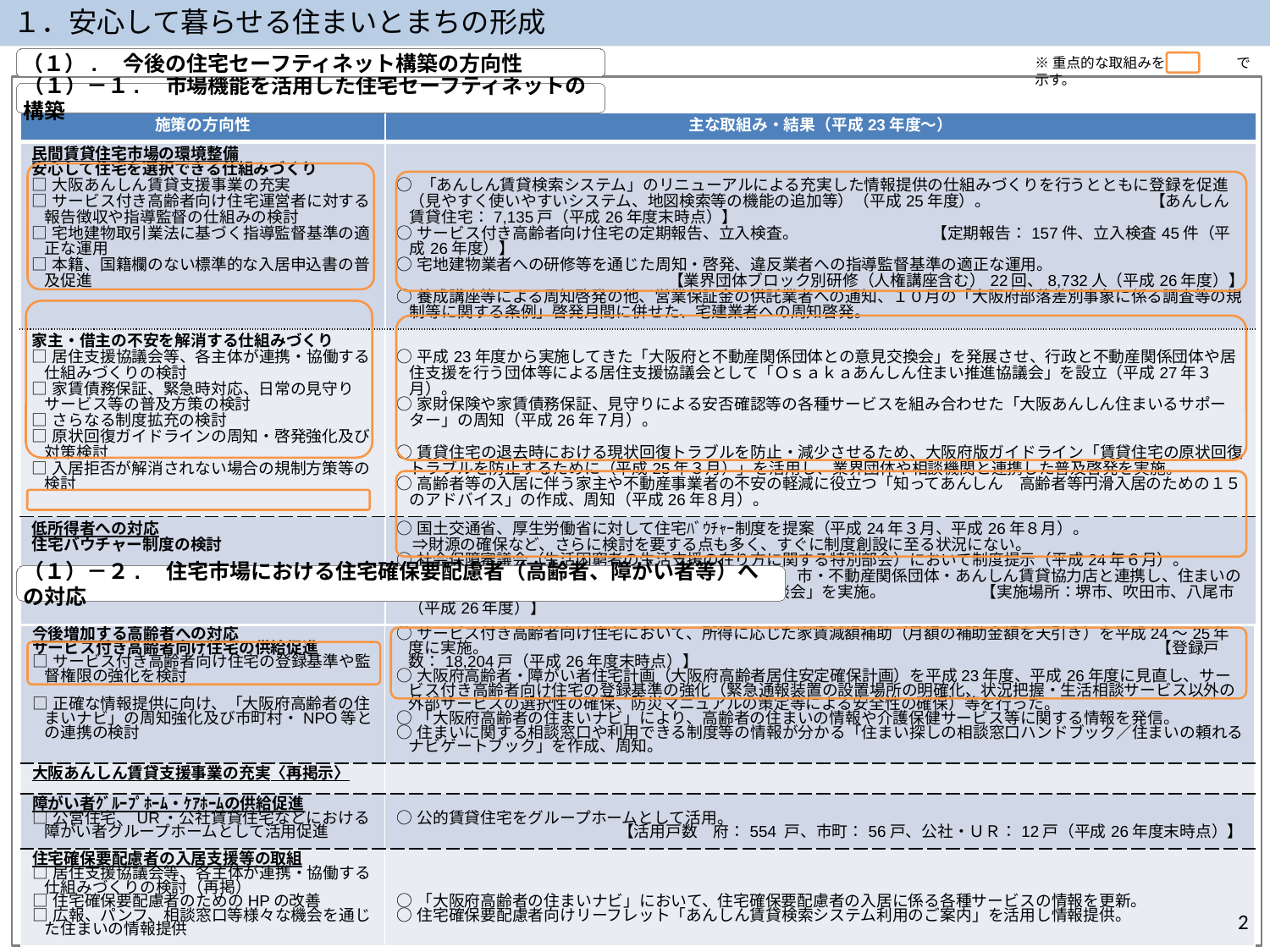

１．安心して暮らせる住まいとまちの形成
※重点的な取組みを　　　　　で示す。

（１）.　今後の住宅セーフティネット構築の方向性

（１）－１.　市場機能を活用した住宅セーフティネットの構築
| 施策の方向性 | 主な取組み・結果（平成23年度～） |
| --- | --- |
| 民間賃貸住宅市場の環境整備 安心して住宅を選択できる仕組みづくり □大阪あんしん賃貸支援事業の充実 □サービス付き高齢者向け住宅運営者に対する報告徴収や指導監督の仕組みの検討 □宅地建物取引業法に基づく指導監督基準の適正な運用 □本籍、国籍欄のない標準的な入居申込書の普及促進 | ○ 「あんしん賃貸検索システム」のリニューアルによる充実した情報提供の仕組みづくりを行うとともに登録を促進（見やすく使いやすいシステム、地図検索等の機能の追加等）（平成25年度）。　　　　　　　　　　【あんしん賃貸住宅：7,135戸（平成26年度末時点）】 ○サービス付き高齢者向け住宅の定期報告、立入検査。　 　　　　 【定期報告：157件、立入検査45件（平成26年度）】 ○宅地建物業者への研修等を通じた周知・啓発、違反業者への指導監督基準の適正な運用。 【業界団体ブロック別研修（人権講座含む）22回、8,732人（平成26年度）】 ○養成講座等による周知啓発の他、営業保証金の供託業者への通知、１０月の「大阪府部落差別事象に係る調査等の規制等に関する条例」啓発月間に併せた、宅建業者への周知啓発。 |
| 家主・借主の不安を解消する仕組みづくり □居住支援協議会等、各主体が連携・協働する仕組みづくりの検討 □家賃債務保証、緊急時対応、日常の見守りサービス等の普及方策の検討 □さらなる制度拡充の検討 □原状回復ガイドラインの周知・啓発強化及び対策検討 □入居拒否が解消されない場合の規制方策等の検討 | ○平成23年度から実施してきた「大阪府と不動産関係団体との意見交換会」を発展させ、行政と不動産関係団体や居住支援を行う団体等による居住支援協議会として「Ｏｓａｋａあんしん住まい推進協議会」を設立（平成27年３月）。 ○家財保険や家賃債務保証、見守りによる安否確認等の各種サービスを組み合わせた「大阪あんしん住まいるサポーター」の周知（平成26年７月）。 ○賃貸住宅の退去時における現状回復トラブルを防止・減少させるため、大阪府版ガイドライン「賃貸住宅の原状回復トラブルを防止するために（平成25年３月）」を活用し、業界団体や相談機関と連携した普及啓発を実施。 ○高齢者等の入居に伴う家主や不動産事業者の不安の軽減に役立つ「知ってあんしん　高齢者等円滑入居のための１５のアドバイス」の作成、周知（平成26年８月）。 |
| 低所得者への対応 住宅バウチャー制度の検討 | ○国土交通省、厚生労働省に対して住宅ﾊﾞｳﾁｬｰ制度を提案（平成24年３月、平成26年８月）。 　⇒財源の確保など、さらに検討を要する点も多く、すぐに制度創設に至る状況にない。 ○社会保障審議会（生活困窮者の生活支援の在り方に関する特別部会）において制度提示（平成24年６月）。 ○低所得者が住まいを確保できるための取組みとして、市・不動産関係団体・あんしん賃貸協力店と連携し、住まいの相談と低廉な家賃の住宅を紹介する「住まい探し相談会」を実施。　　　　　　【実施場所：堺市、吹田市、八尾市（平成26年度）】 |

（１）－２.　住宅市場における住宅確保要配慮者（高齢者、障がい者等）への対応
| 施策の方向性 | 主な取組み・結果（平成23年度～） |
| --- | --- |
| 今後増加する高齢者への対応 サービス付き高齢者向け住宅の供給促進 □サービス付き高齢者向け住宅の登録基準や監督権限の強化を検討 □正確な情報提供に向け、「大阪府高齢者の住まいナビ」の周知強化及び市町村・NPO等との連携の検討 | ○サービス付き高齢者向け住宅において、所得に応じた家賃減額補助（月額の補助金額を天引き）を平成24～25年度に実施。　　　　　　　　　　　　　　　　　　　　　　　　　　　　　　　　　　　　　　　　　　【登録戸数：18,204戸（平成26年度末時点）】 ○大阪府高齢者・障がい者住宅計画（大阪府高齢者居住安定確保計画）を平成23年度、平成26年度に見直し、サービス付き高齢者向け住宅の登録基準の強化（緊急通報装置の設置場所の明確化、状況把握・生活相談サービス以外の外部サービスの選択性の確保、防災マニュアルの策定等による安全性の確保）等を行った。 ○「大阪府高齢者の住まいナビ」により、高齢者の住まいの情報や介護保健サービス等に関する情報を発信。 ○住まいに関する相談窓口や利用できる制度等の情報が分かる「住まい探しの相談窓口ハンドブック／住まいの頼れるナビゲートブック」を作成、周知。 |
| 大阪あんしん賃貸支援事業の充実〈再掲示〉 |  |
| 障がい者ｸﾞﾙｰﾌﾟﾎｰﾑ・ｹｱﾎｰﾑの供給促進 □公営住宅、UR・公社賃貸住宅などにおける障がい者グループホームとして活用促進 | ○公的賃貸住宅をグループホームとして活用。 【活用戸数　府：554 戸、市町：56戸、公社・ＵＲ：12戸（平成26年度末時点）】 |
| 住宅確保要配慮者の入居支援等の取組 □居住支援協議会等、各主体が連携・協働する仕組みづくりの検討（再掲） □住宅確保要配慮者のためのHPの改善 □広報、パンフ、相談窓口等様々な機会を通じた住まいの情報提供 | ○「大阪府高齢者の住まいナビ」において、住宅確保要配慮者の入居に係る各種サービスの情報を更新。 ○住宅確保要配慮者向けリーフレット「あんしん賃貸検索システム利用のご案内」を活用し情報提供。 |

2